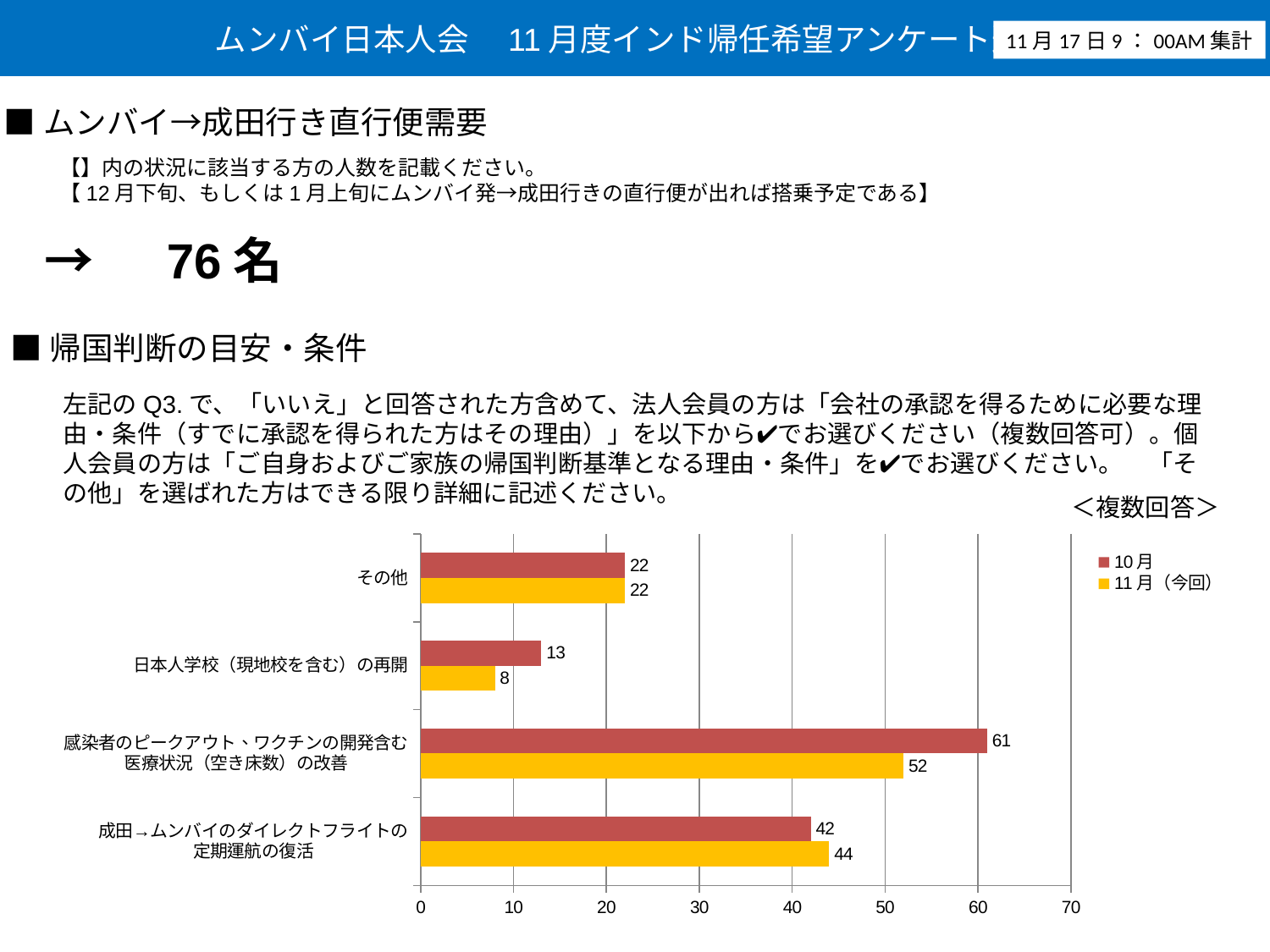

ムンバイ日本人会　11月度インド帰任希望アンケート速報
11月17日9：00AM集計
■ムンバイ→成田行き直行便需要
【】内の状況に該当する方の人数を記載ください。
【12月下旬、もしくは1月上旬にムンバイ発→成田行きの直行便が出れば搭乗予定である】
→　76名
■帰国判断の目安・条件
左記のQ3.で、「いいえ」と回答された方含めて、法人会員の方は「会社の承認を得るために必要な理由・条件（すでに承認を得られた方はその理由）」を以下から✔でお選びください（複数回答可）。個人会員の方は「ご自身およびご家族の帰国判断基準となる理由・条件」を✔でお選びください。　「その他」を選ばれた方はできる限り詳細に記述ください。
＜複数回答＞

### Chart

| Category | 11月（今回） | 10月 |
|---|---|---|
| 成田→ムンバイのダイレクトフライトの
定期運航の復活 | 44.0 | 42.0 |
| 感染者のピークアウト、ワクチンの開発含む
医療状況（空き床数）の改善 | 52.0 | 61.0 |
| 日本人学校（現地校を含む）の再開 | 8.0 | 13.0 |
| その他 | 22.0 | 22.0 |